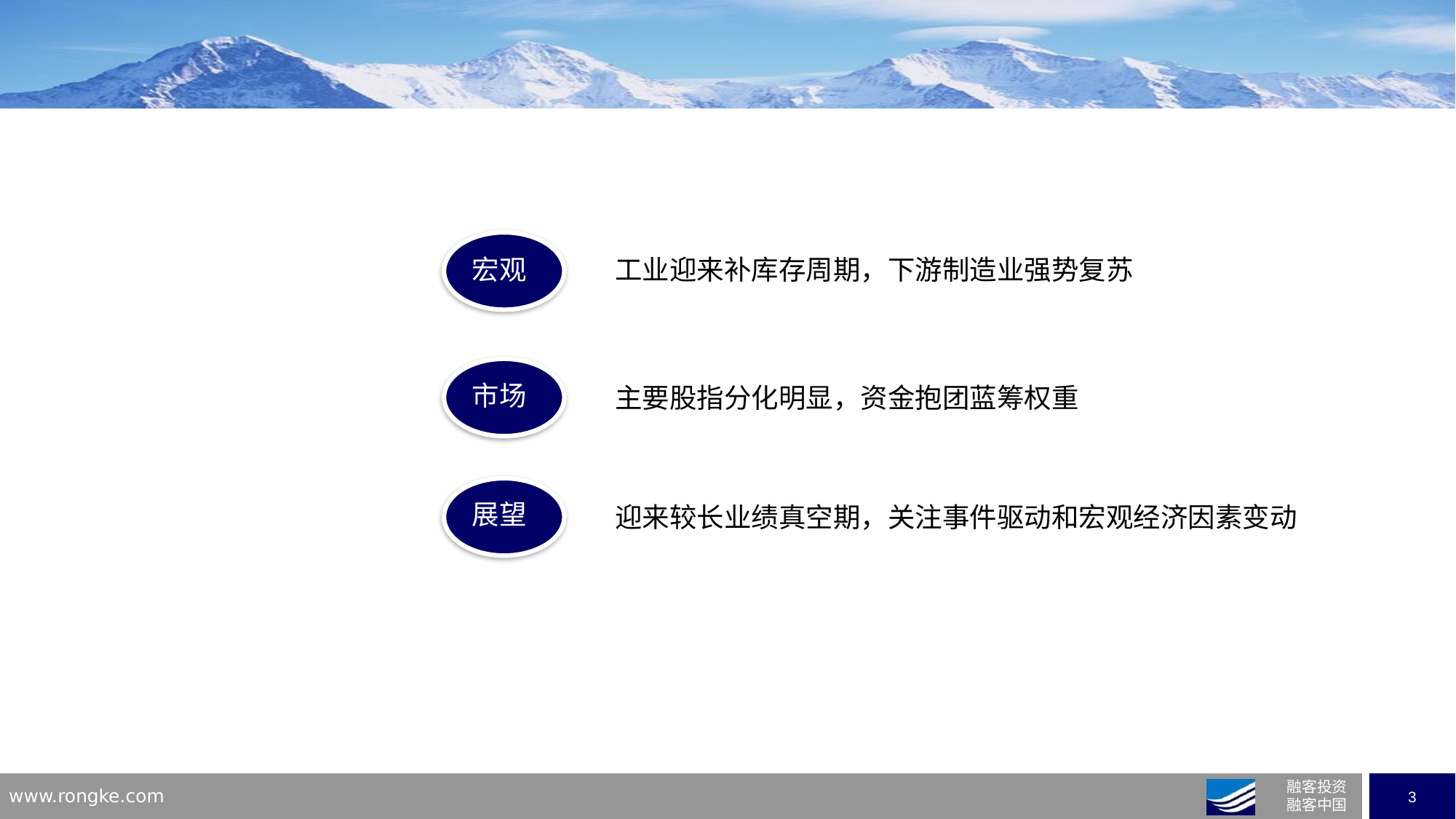

宏观
工业迎来补库存周期，下游制造业强势复苏

市场
主要股指分化明显，资金抱团蓝筹权重

展望
迎来较长业绩真空期，关注事件驱动和宏观经济因素变动
业务